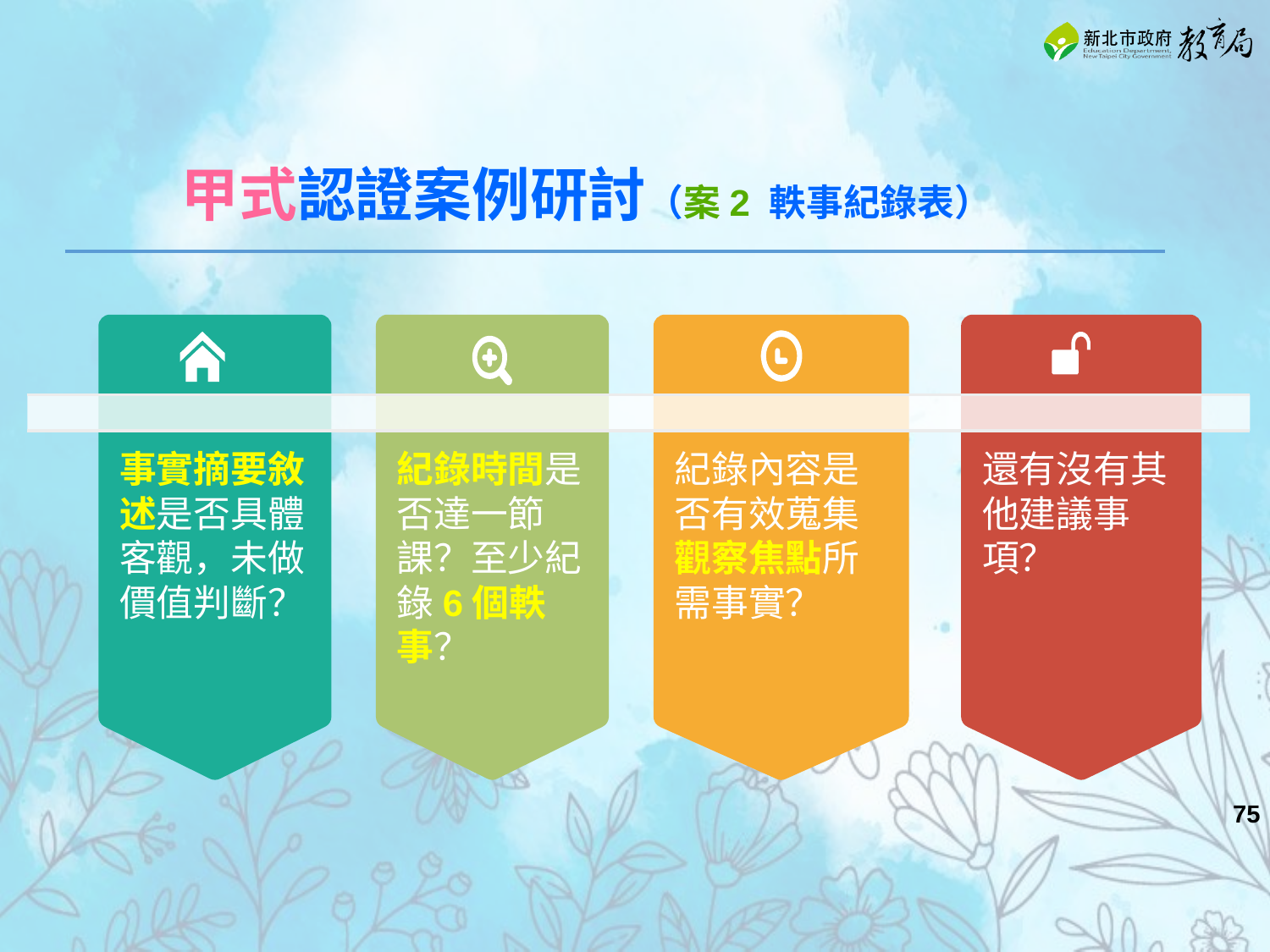

甲式認證案例研討（案2 軼事紀錄表）
事實摘要敘述是否具體客觀，未做價值判斷？

紀錄時間是否達一節課？至少紀錄6個軼事？

紀錄內容是否有效蒐集觀察焦點所需事實？

還有沒有其他建議事項？

75